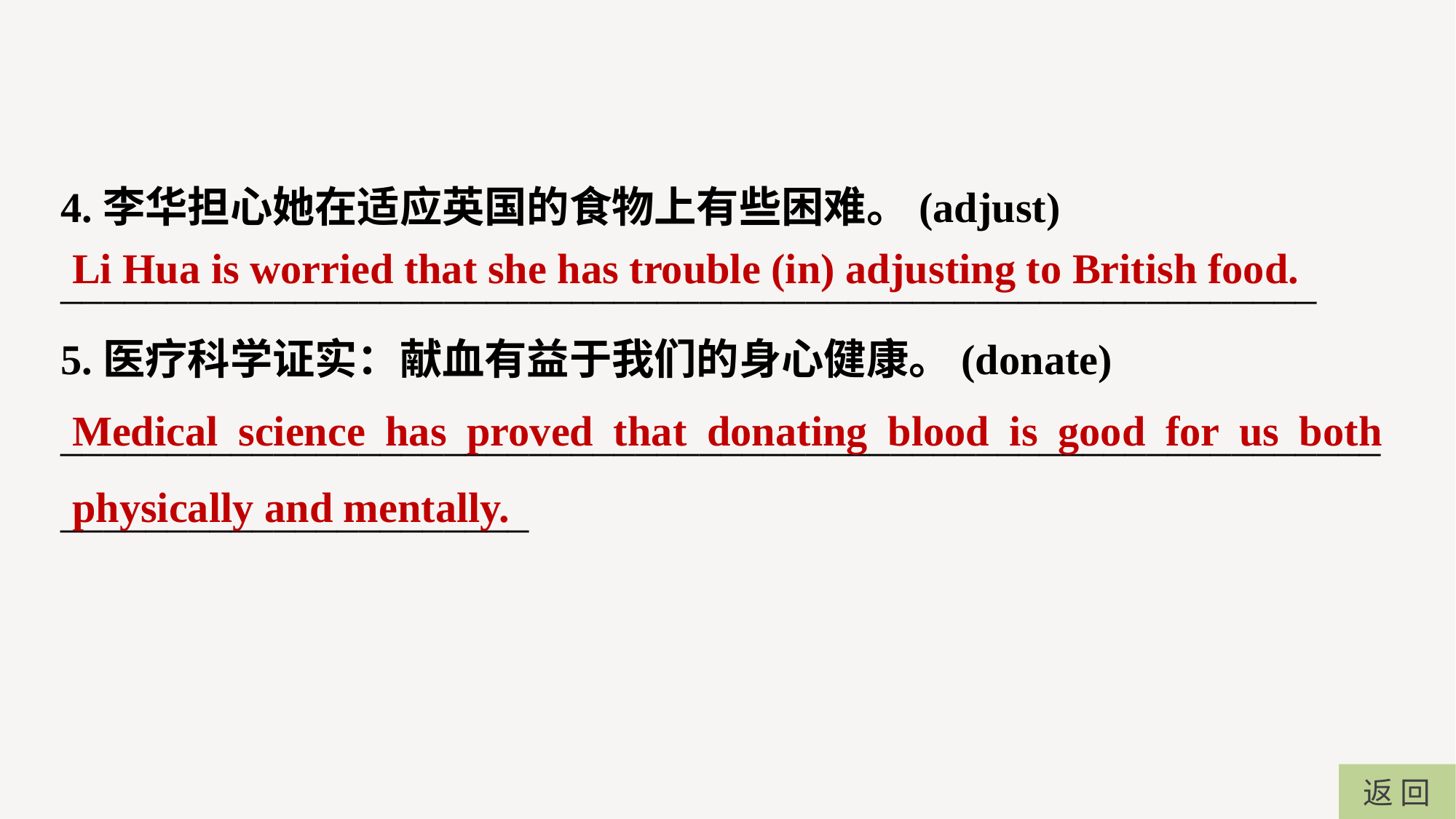

4.李华担心她在适应英国的食物上有些困难。(adjust)
___________________________________________________________
5.医疗科学证实：献血有益于我们的身心健康。(donate)
____________________________________________________________________________________
Li Hua is worried that she has trouble (in) adjusting to British food.
Medical science has proved that donating blood is good for us both physically and mentally.
返 回